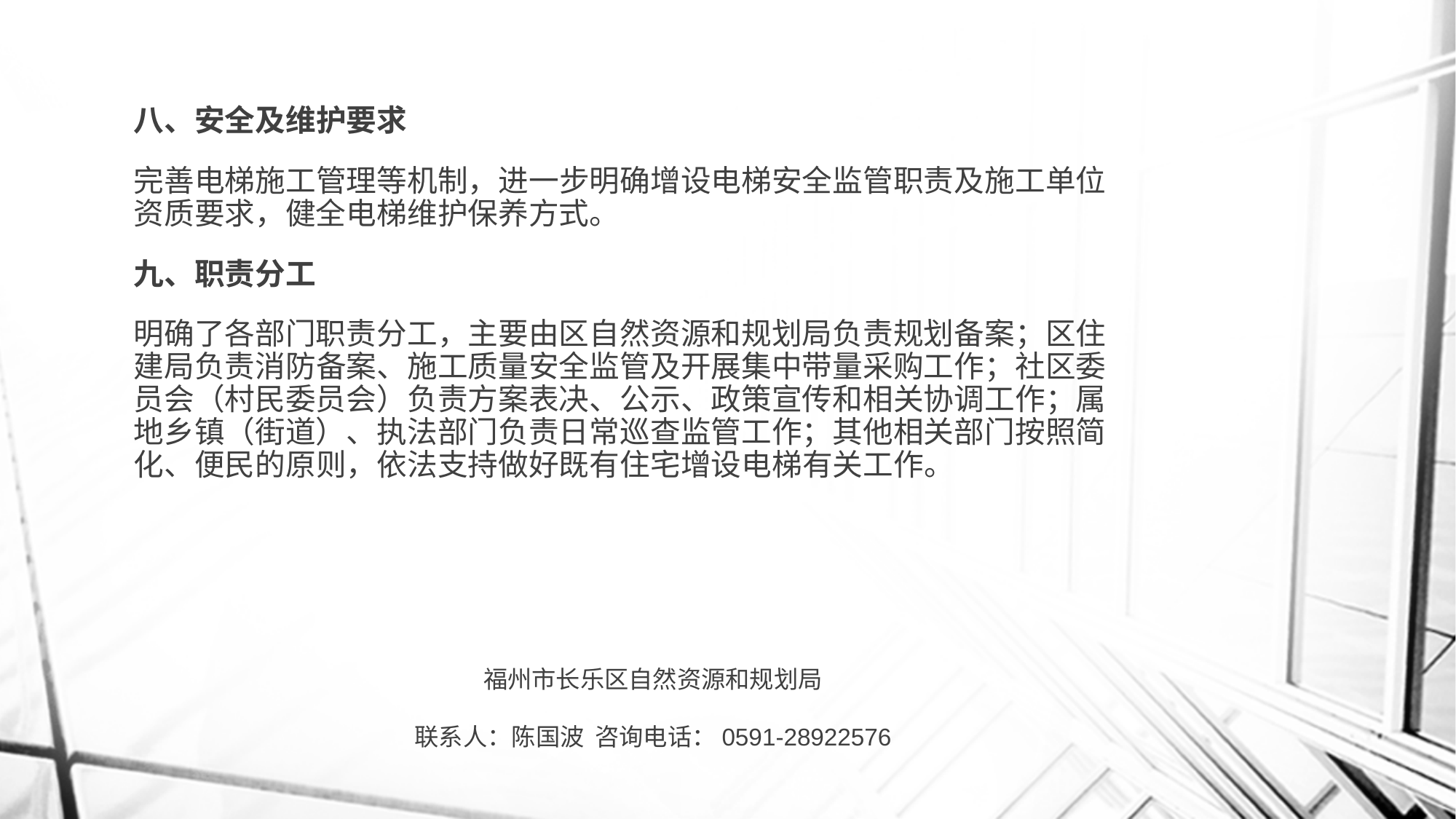

八、安全及维护要求
完善电梯施工管理等机制，进一步明确增设电梯安全监管职责及施工单位资质要求，健全电梯维护保养方式。
九、职责分工
明确了各部门职责分工，主要由区自然资源和规划局负责规划备案；区住建局负责消防备案、施工质量安全监管及开展集中带量采购工作；社区委员会（村民委员会）负责方案表决、公示、政策宣传和相关协调工作；属地乡镇（街道）、执法部门负责日常巡查监管工作；其他相关部门按照简化、便民的原则，依法支持做好既有住宅增设电梯有关工作。

福州市长乐区自然资源和规划局

联系人：陈国波  咨询电话：0591-28922576